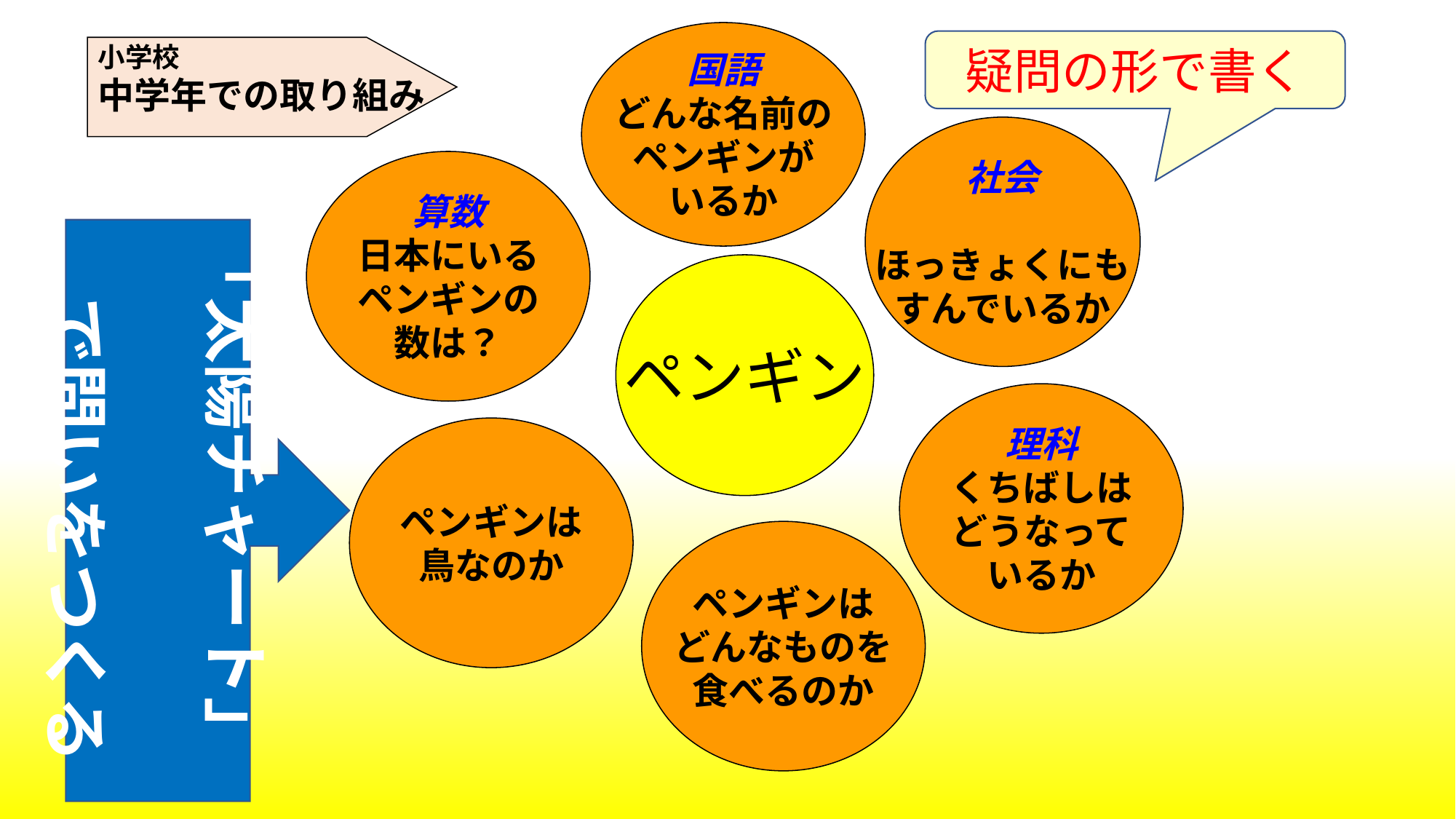

国語
どんな名前の
ペンギンが
いるか
疑問の形で書く

小学校
中学年での取り組み

社会

ほっきょくにも
すんでいるか
算数
日本にいる
ペンギンの
数は？
「太陽チャート」
　で問いをつくる
ペンギン
理科
くちばしは
どうなって
いるか
ペンギンは
鳥なのか
ペンギンは
どんなものを
食べるのか